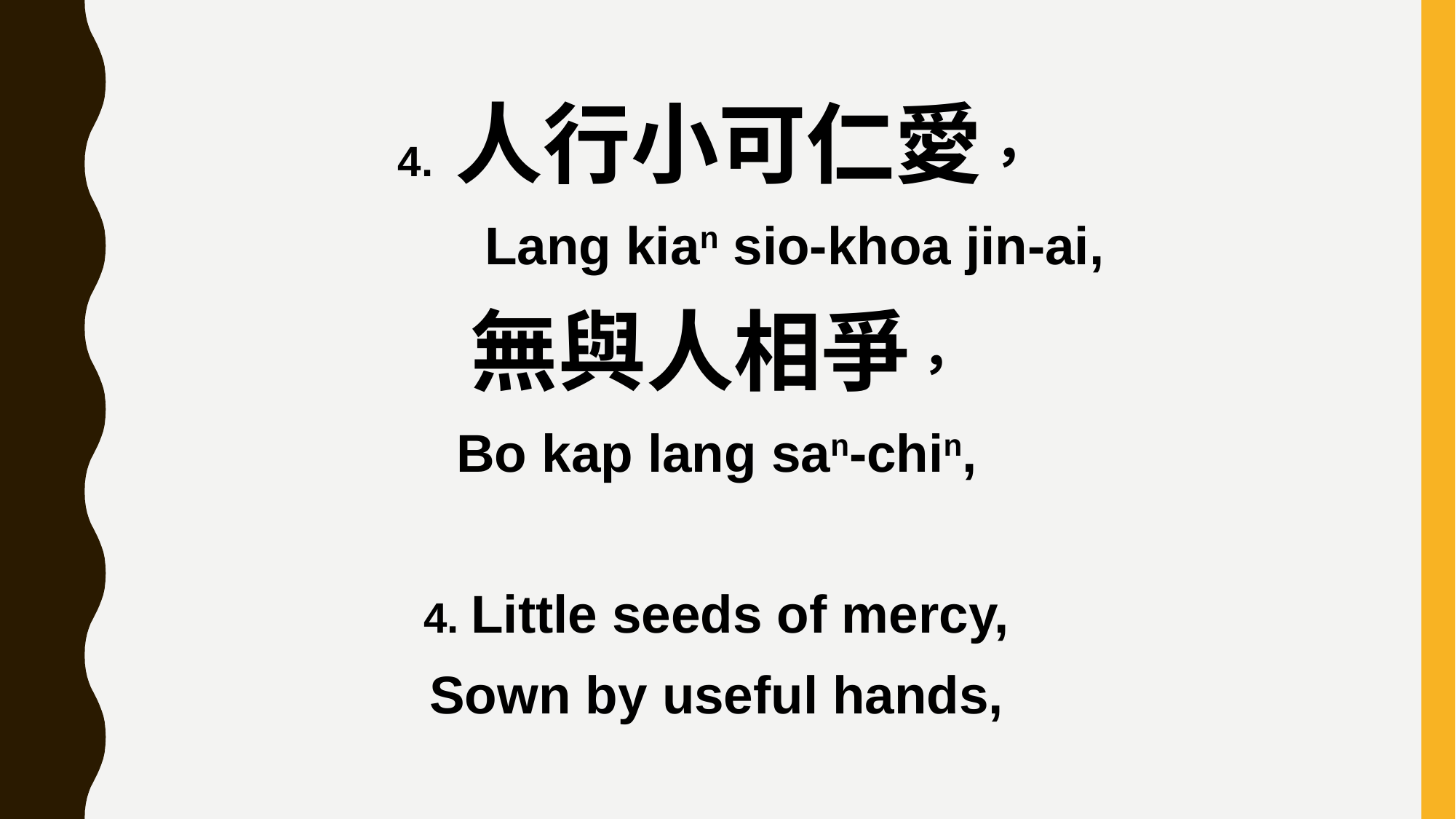

4. 人行小可仁愛，
                         Lang kian sio-khoa jin-ai,
無與人相爭，
Bo kap lang san-chin,

4. Little seeds of mercy,
Sown by useful hands,